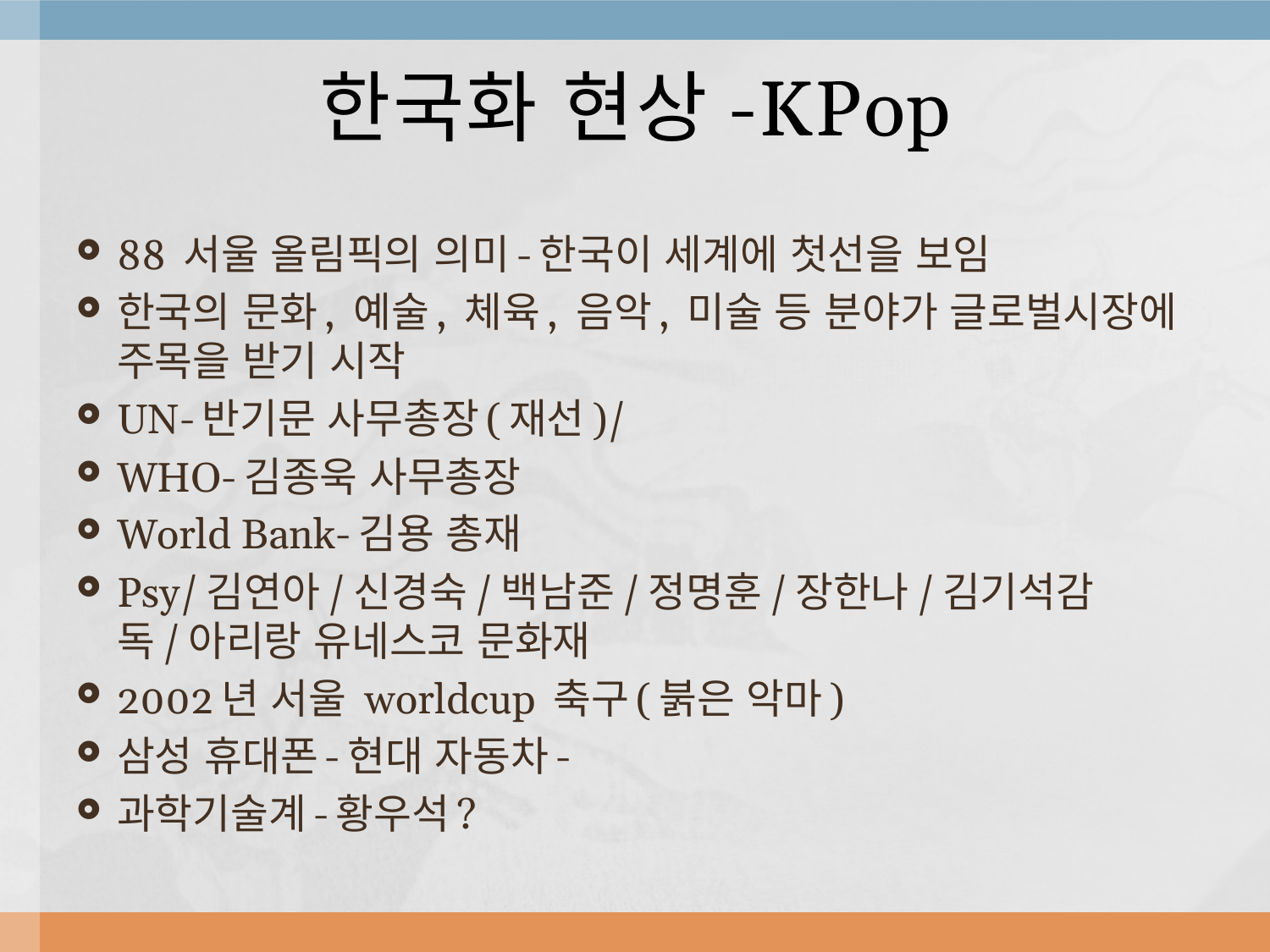

# 한국화 현상-KPop
88 서울 올림픽의 의미-한국이 세계에 첫선을 보임
한국의 문화, 예술, 체육, 음악, 미술 등 분야가 글로벌시장에 주목을 받기 시작
UN-반기문 사무총장(재선)/
WHO-김종욱 사무총장
World Bank-김용 총재
Psy/김연아/신경숙/백남준/정명훈/장한나/김기석감독/아리랑 유네스코 문화재
2002년 서울 worldcup 축구(붉은 악마)
삼성 휴대폰-현대 자동차-
과학기술계-황우석?